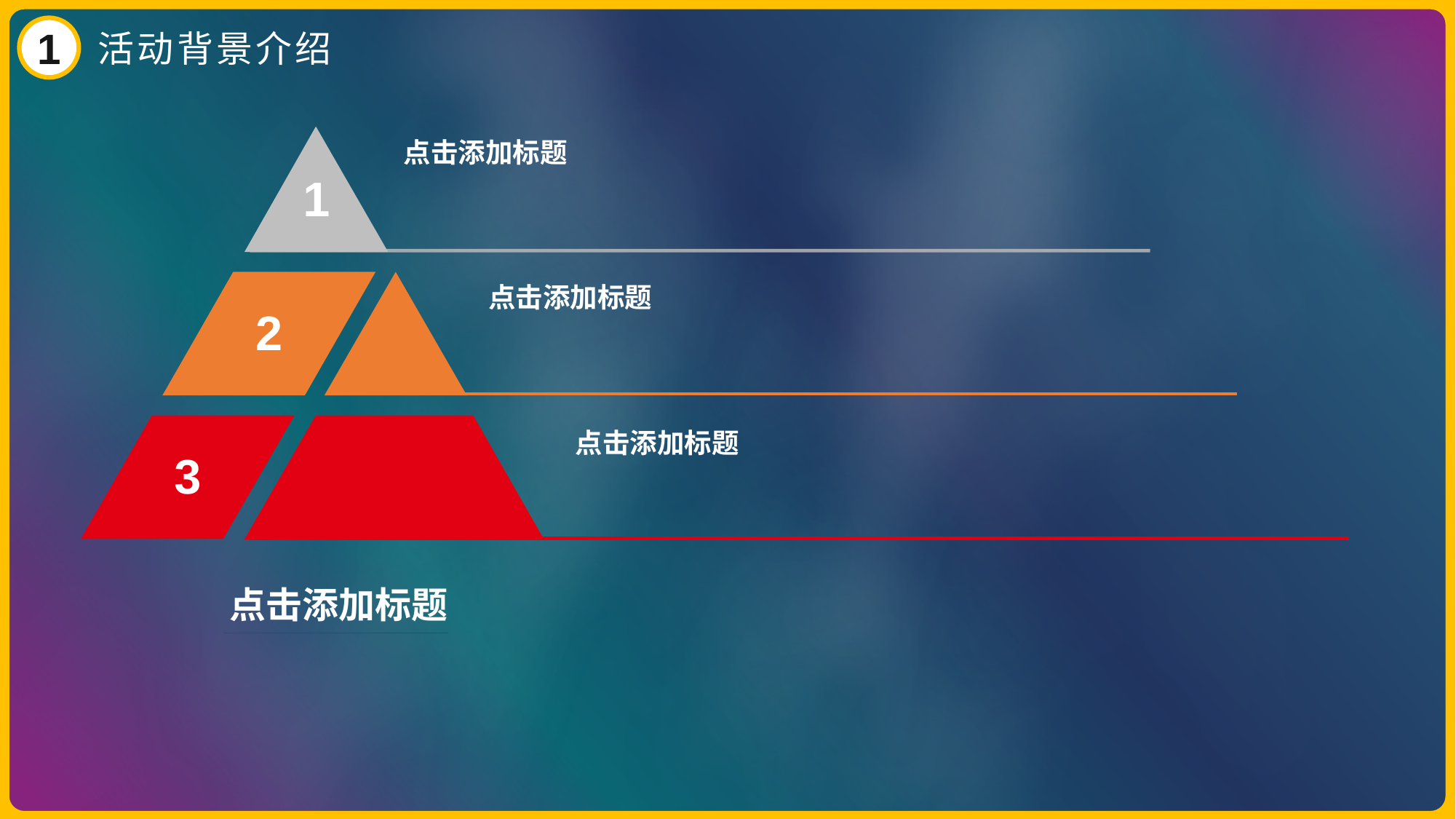

1
活动背景介绍
1
点击添加标题
2

点击添加标题
3

点击添加标题
点击添加标题